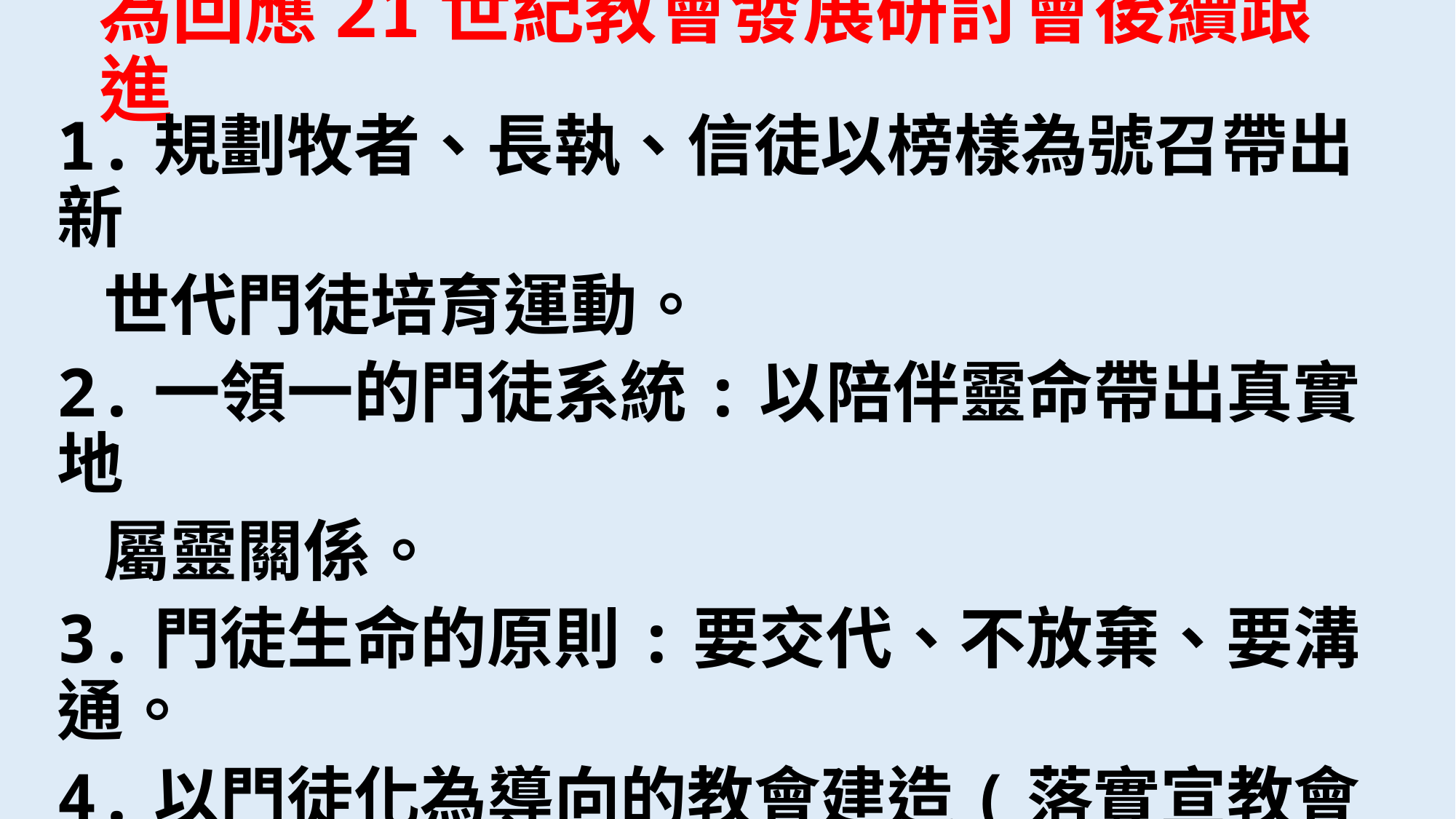

# 為回應21世紀教會發展研討會後續跟進
1.規劃牧者、長執、信徒以榜樣為號召帶出新
  世代門徒培育運動。
2.一領一的門徒系統:以陪伴靈命帶出真實地
  屬靈關係。
3.門徒生命的原則:要交代、不放棄、要溝通。
4.以門徒化為導向的教會建造(落實宣教會議
  研討概念)。
5.培育牧師對小組教會運作概念與門徒訓練。